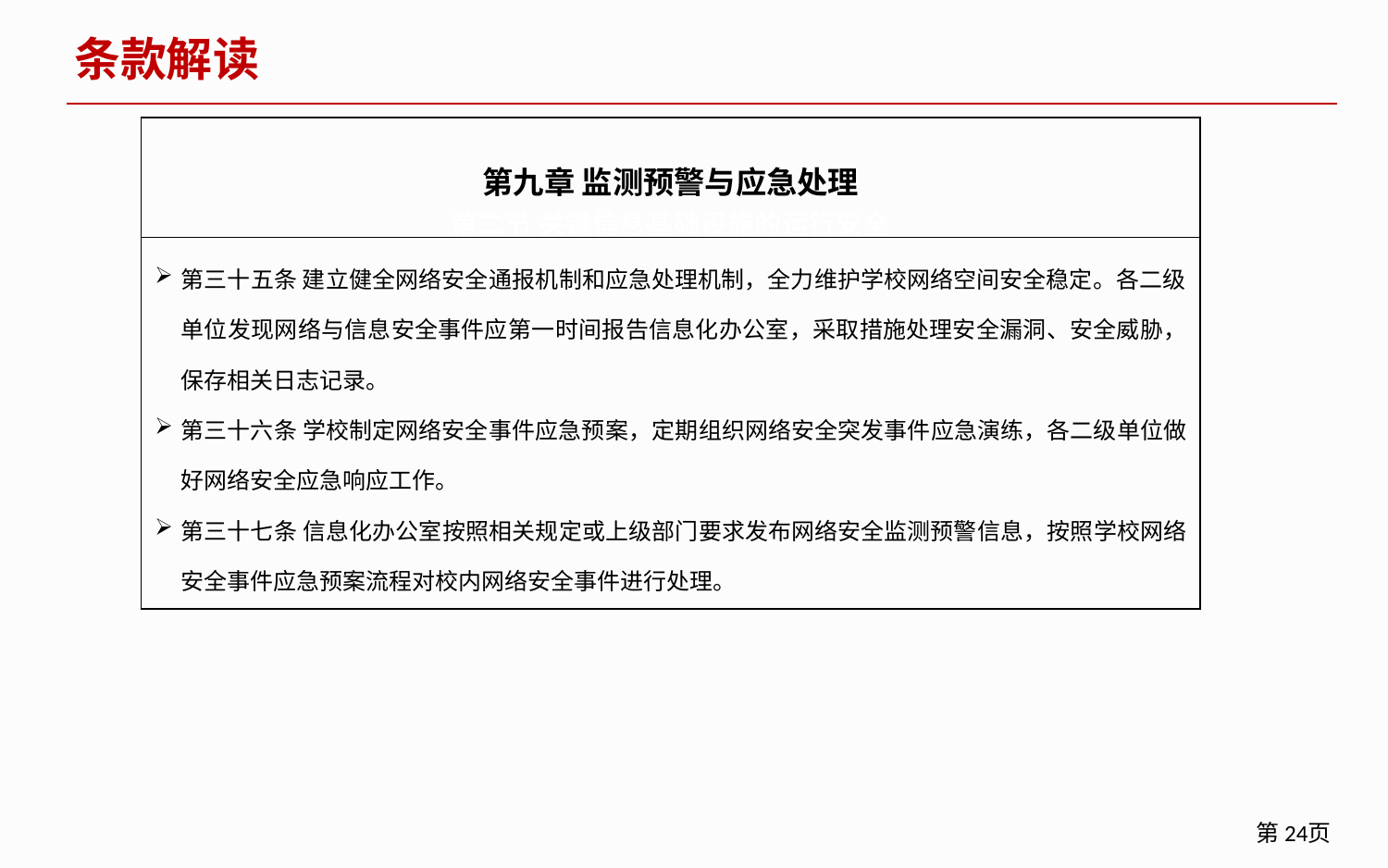

条款解读
| 第九章 监测预警与应急处理 第二节 关键信息基础设施的运行安全 |
| --- |
| 第三十五条 建立健全网络安全通报机制和应急处理机制，全力维护学校网络空间安全稳定。各二级单位发现网络与信息安全事件应第一时间报告信息化办公室，采取措施处理安全漏洞、安全威胁，保存相关日志记录。 第三十六条 学校制定网络安全事件应急预案，定期组织网络安全突发事件应急演练，各二级单位做好网络安全应急响应工作。 第三十七条 信息化办公室按照相关规定或上级部门要求发布网络安全监测预警信息，按照学校网络安全事件应急预案流程对校内网络安全事件进行处理。 |